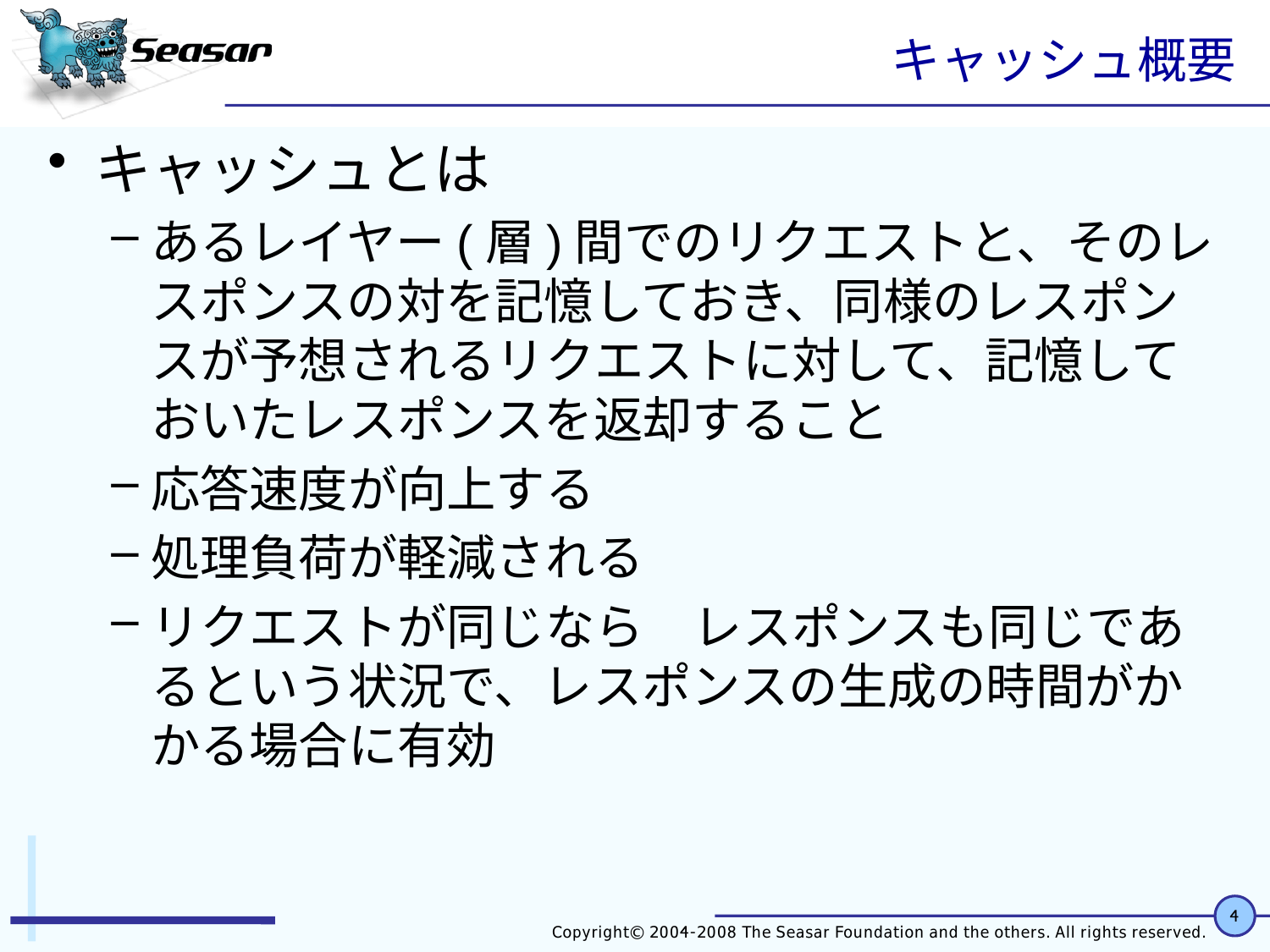

# キャッシュ概要
キャッシュとは
あるレイヤー(層)間でのリクエストと、そのレスポンスの対を記憶しておき、同様のレスポンスが予想されるリクエストに対して、記憶しておいたレスポンスを返却すること
応答速度が向上する
処理負荷が軽減される
リクエストが同じなら　レスポンスも同じであるという状況で、レスポンスの生成の時間がかかる場合に有効